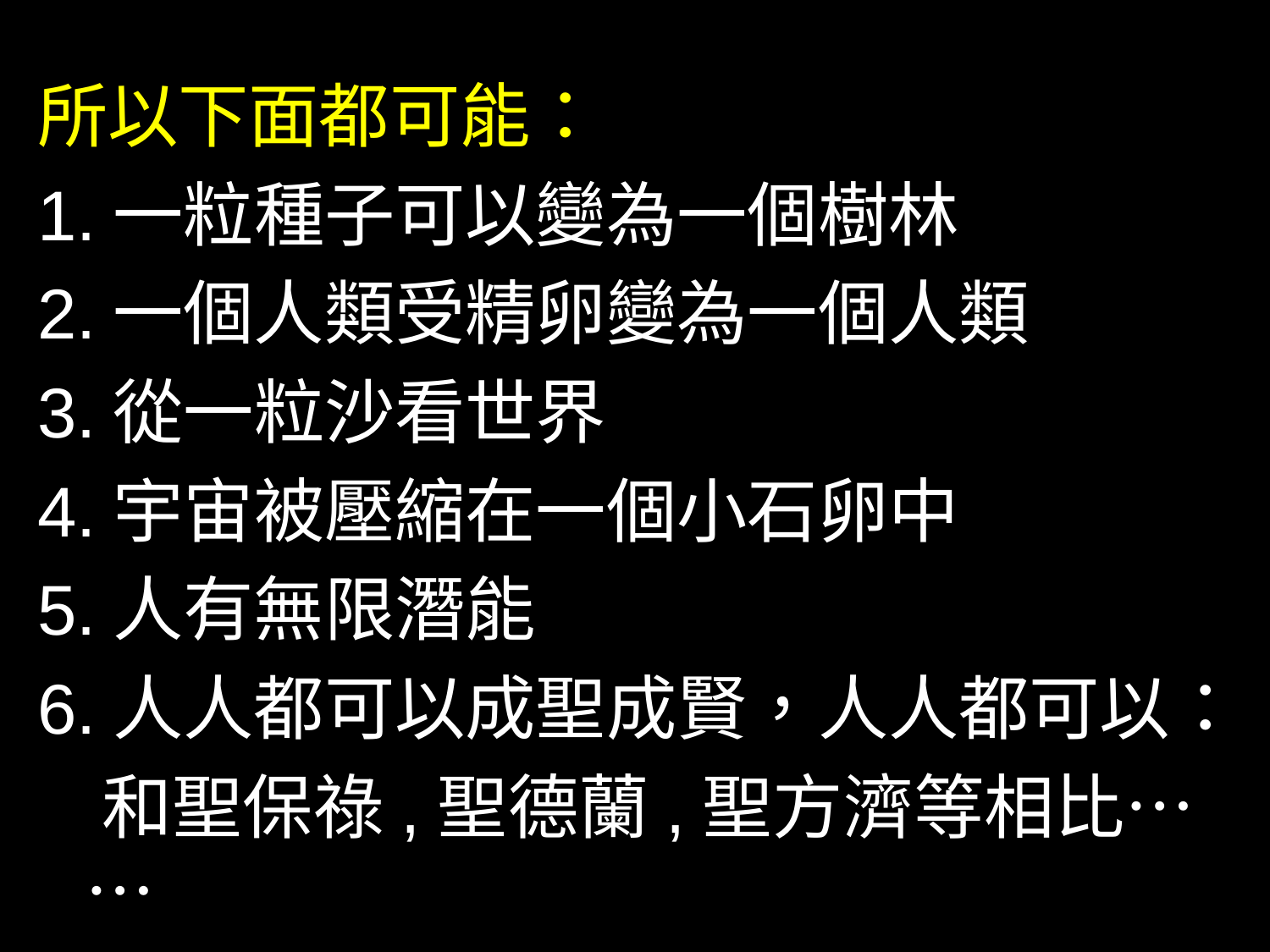

所以下面都可能：
1.一粒種子可以變為一個樹林
2.一個人類受精卵變為一個人類
3.從一粒沙看世界
4.宇宙被壓縮在一個小石卵中
5.人有無限潛能
6.人人都可以成聖成賢，人人都可以：
   和聖保祿,聖德蘭,聖方濟等相比……